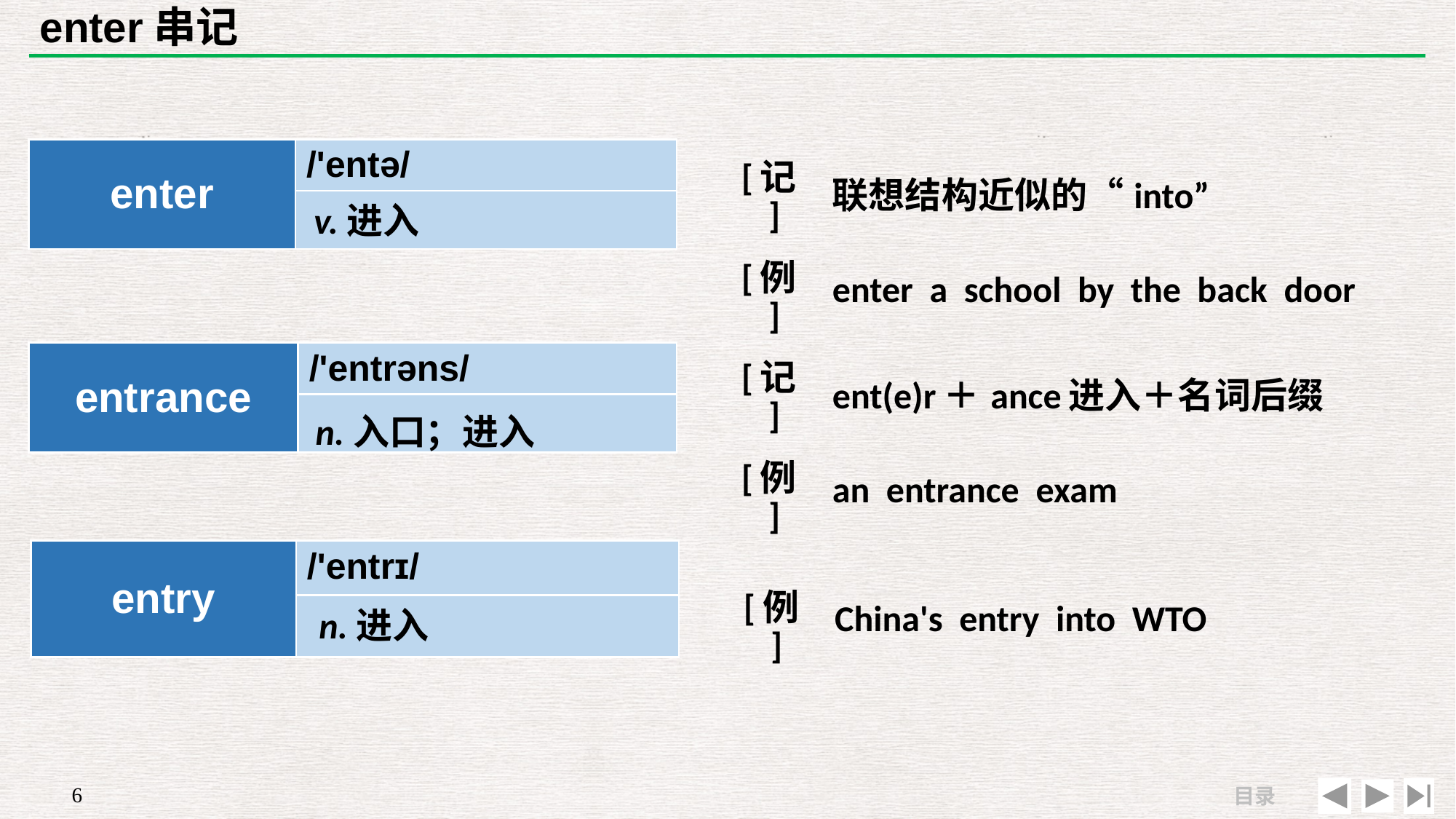

# enter串记

| enter | /'entə/ |
| --- | --- |
|  |  |
| [记] | 联想结构近似的“into” |
| --- | --- |
| [例] | enter a school by the back door |
v.进入
| entrance | /'entrəns/ |
| --- | --- |
|  |  |
| [记] | ent(e)r＋ance进入＋名词后缀 |
| --- | --- |
| [例] | an entrance exam |
n.入口；进入
|  |  |
| --- | --- |
| [例] | China's entry into WTO |
| entry | /'entrɪ/ |
| --- | --- |
|  |  |
n.进入